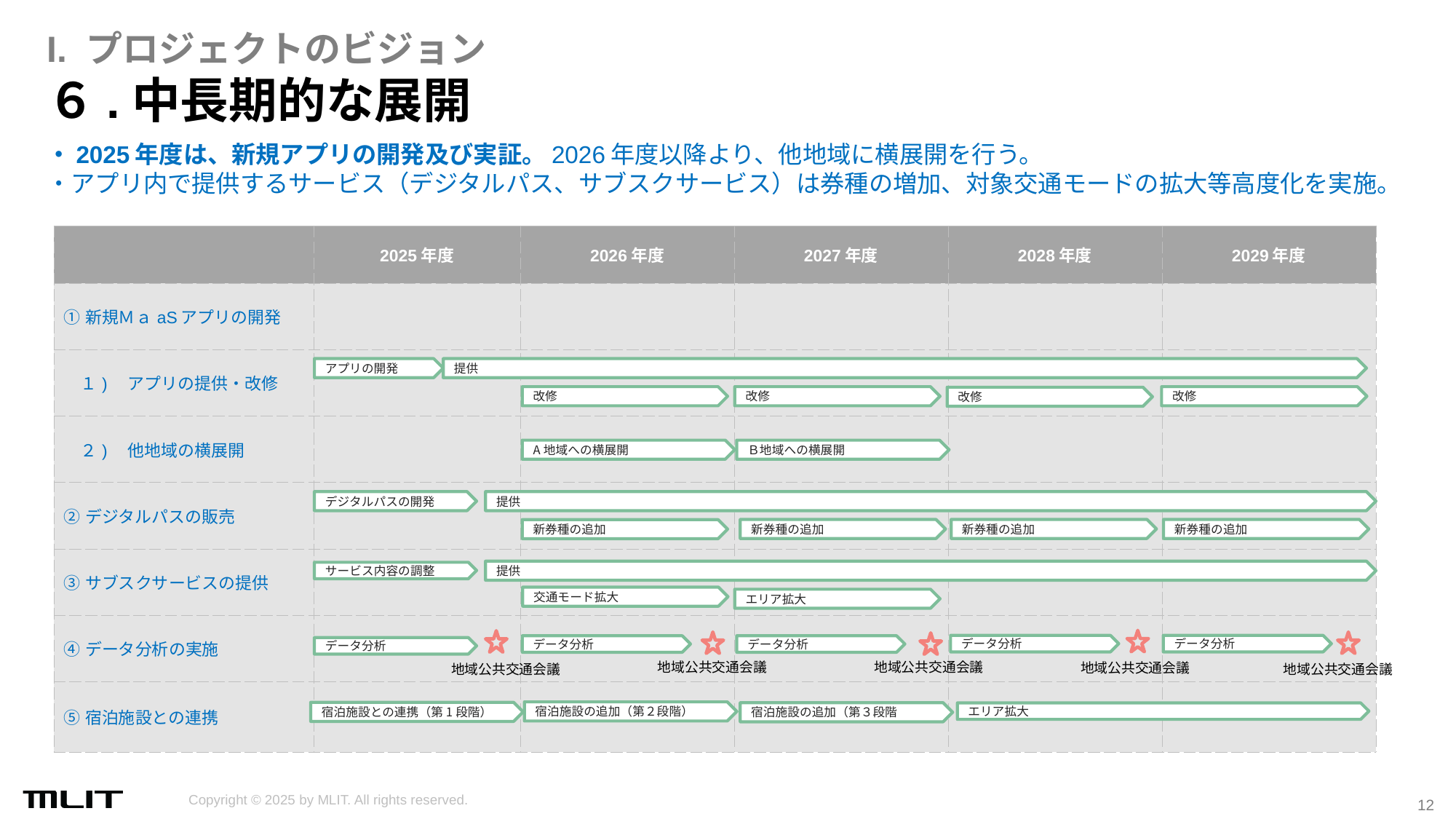

I. プロジェクトのビジョン
# ６.中長期的な展開
・2025年度は、新規アプリの開発及び実証。2026年度以降より、他地域に横展開を行う。
・アプリ内で提供するサービス（デジタルパス、サブスクサービス）は券種の増加、対象交通モードの拡大等高度化を実施。
|  | 2025年度 | 2026年度 | 2027年度 | 2028年度 | 2029年度 |
| --- | --- | --- | --- | --- | --- |
| ①新規ＭａaSアプリの開発 |  |  |  |  |  |
| １)　アプリの提供・改修 |  |  |  |  |  |
| ２)　他地域の横展開 |  |  |  |  |  |
| ②デジタルパスの販売 |  |  |  |  |  |
| ③サブスクサービスの提供 |  |  |  |  |  |
| ④データ分析の実施 |  |  |  |  |  |
| ⑤宿泊施設との連携 |  |  |  |  |  |
アプリの開発
提供
改修
改修
改修
改修

A地域への横展開
Ｂ地域への横展開
デジタルパスの開発
提供
新券種の追加
新券種の追加
新券種の追加
新券種の追加
提供
サービス内容の調整
交通モード拡大
エリア拡大

データ分析
データ分析
データ分析
データ分析
データ分析
地域公共交通会議
地域公共交通会議
地域公共交通会議
地域公共交通会議
地域公共交通会議
宿泊施設の追加（第２段階）
宿泊施設との連携（第1段階）
宿泊施設の追加（第３段階
エリア拡大